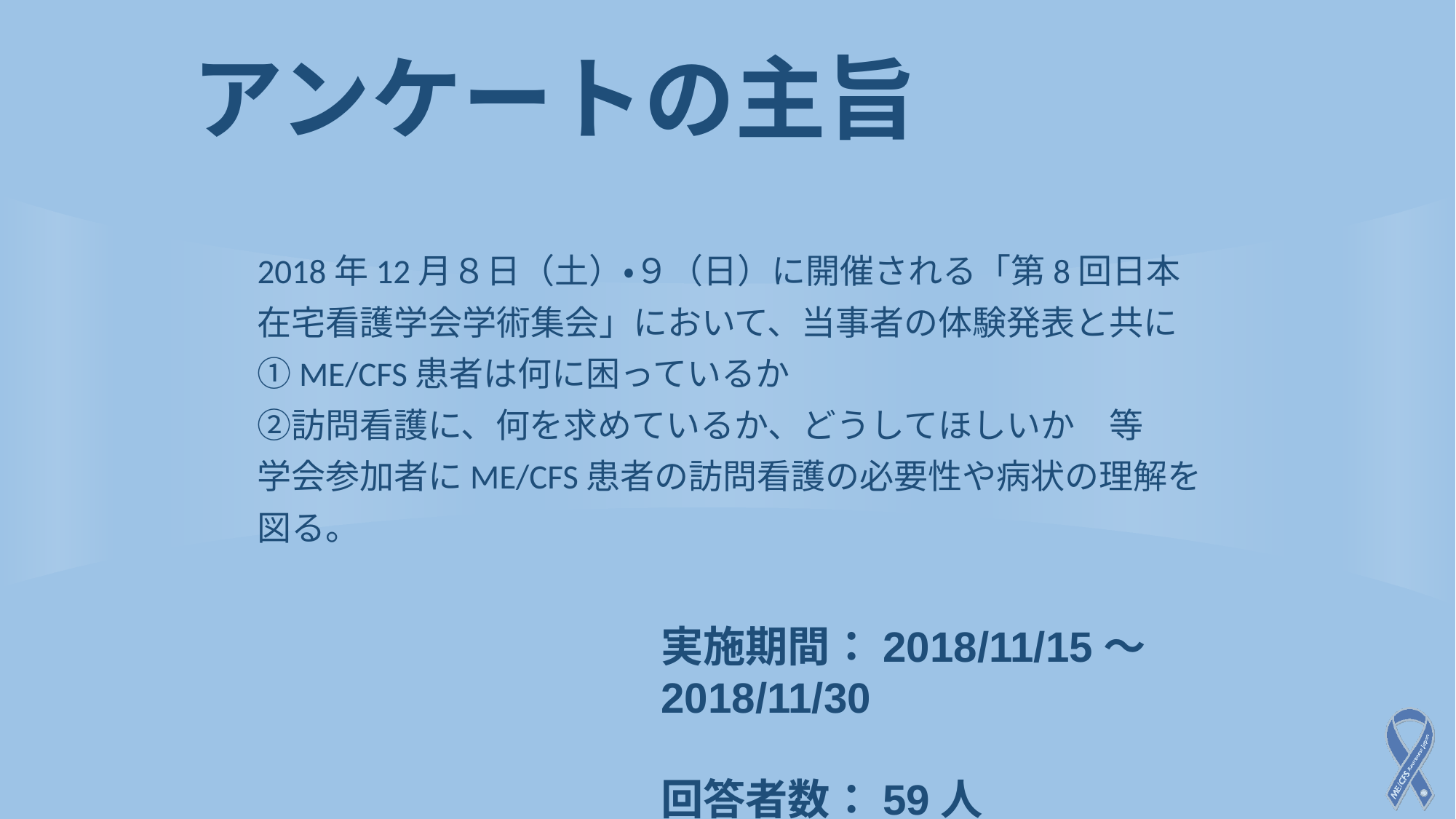

アンケートの主旨
# 2018年12月８日（土）・９（日）に開催される「第8回日本在宅看護学会学術集会」において、当事者の体験発表と共に ①ME/CFS患者は何に困っているか　 ②訪問看護に、何を求めているか、どうしてほしいか　等 学会参加者にME/CFS患者の訪問看護の必要性や病状の理解を図る。
実施期間：2018/11/15～2018/11/30
回答者数：59人